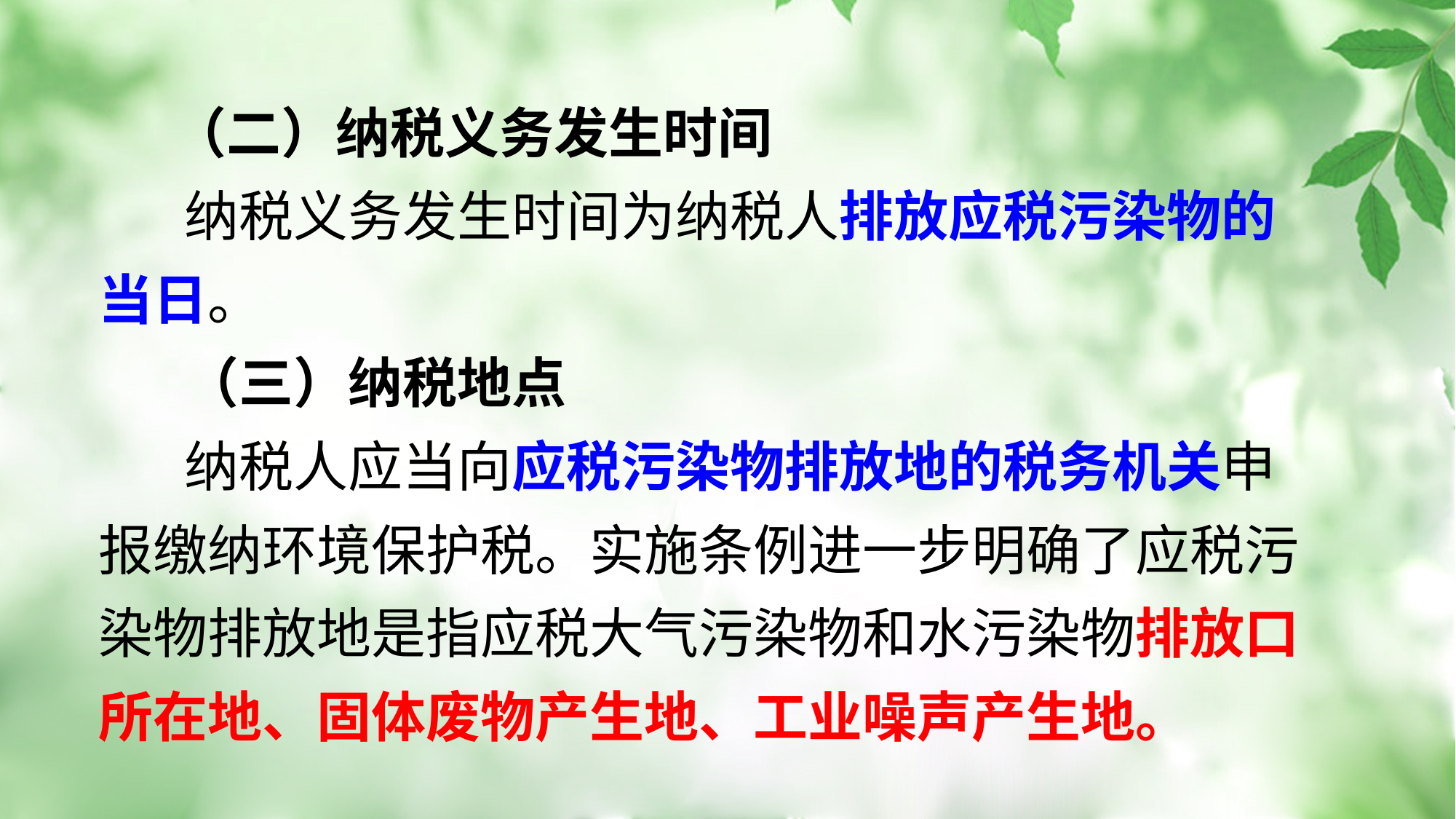

（二）纳税义务发生时间
  纳税义务发生时间为纳税人排放应税污染物的当日。
  （三）纳税地点
  纳税人应当向应税污染物排放地的税务机关申报缴纳环境保护税。实施条例进一步明确了应税污染物排放地是指应税大气污染物和水污染物排放口所在地、固体废物产生地、工业噪声产生地。